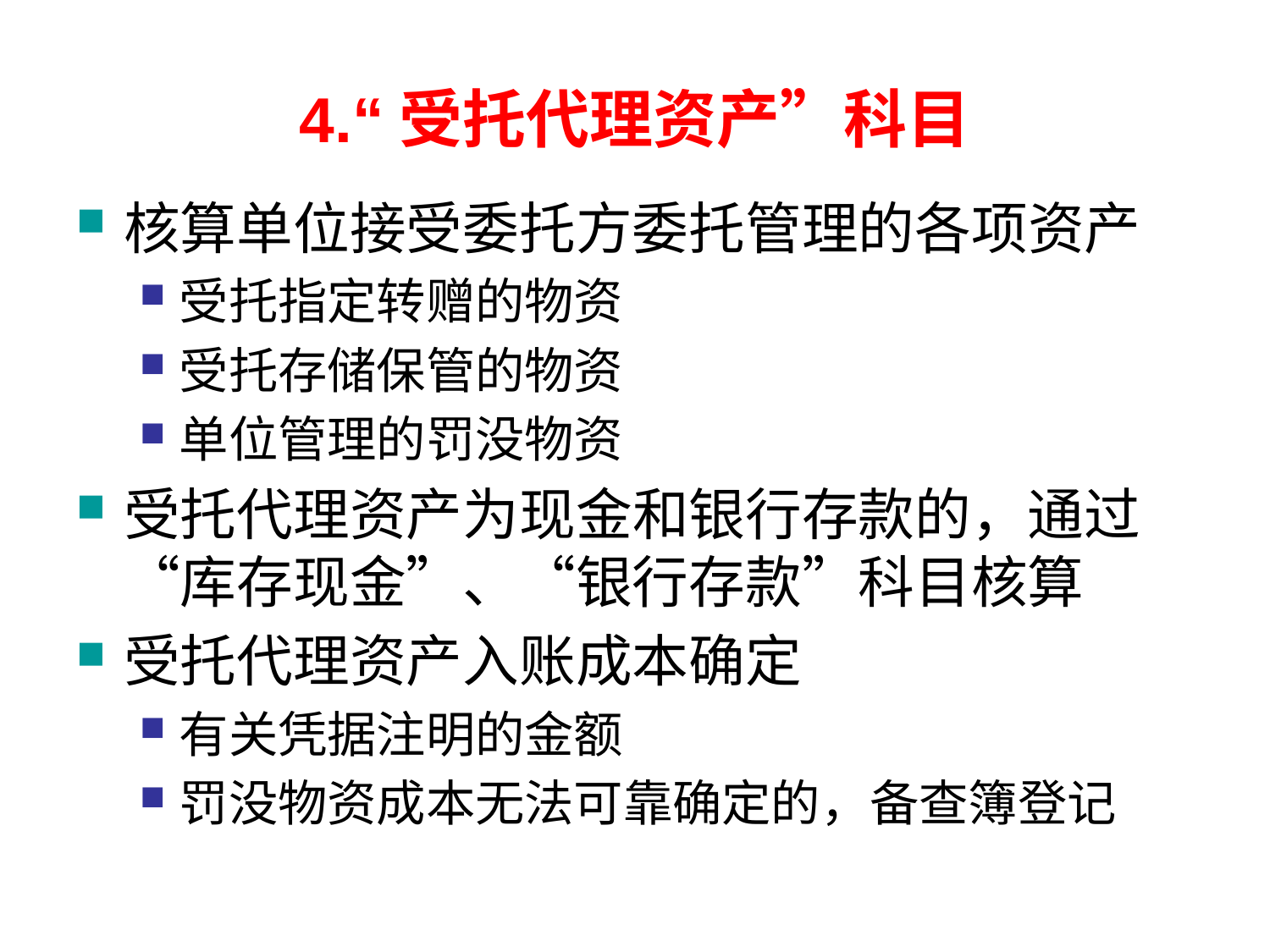

# 4.“受托代理资产”科目
核算单位接受委托方委托管理的各项资产
受托指定转赠的物资
受托存储保管的物资
单位管理的罚没物资
受托代理资产为现金和银行存款的，通过“库存现金”、“银行存款”科目核算
受托代理资产入账成本确定
有关凭据注明的金额
罚没物资成本无法可靠确定的，备查簿登记
114